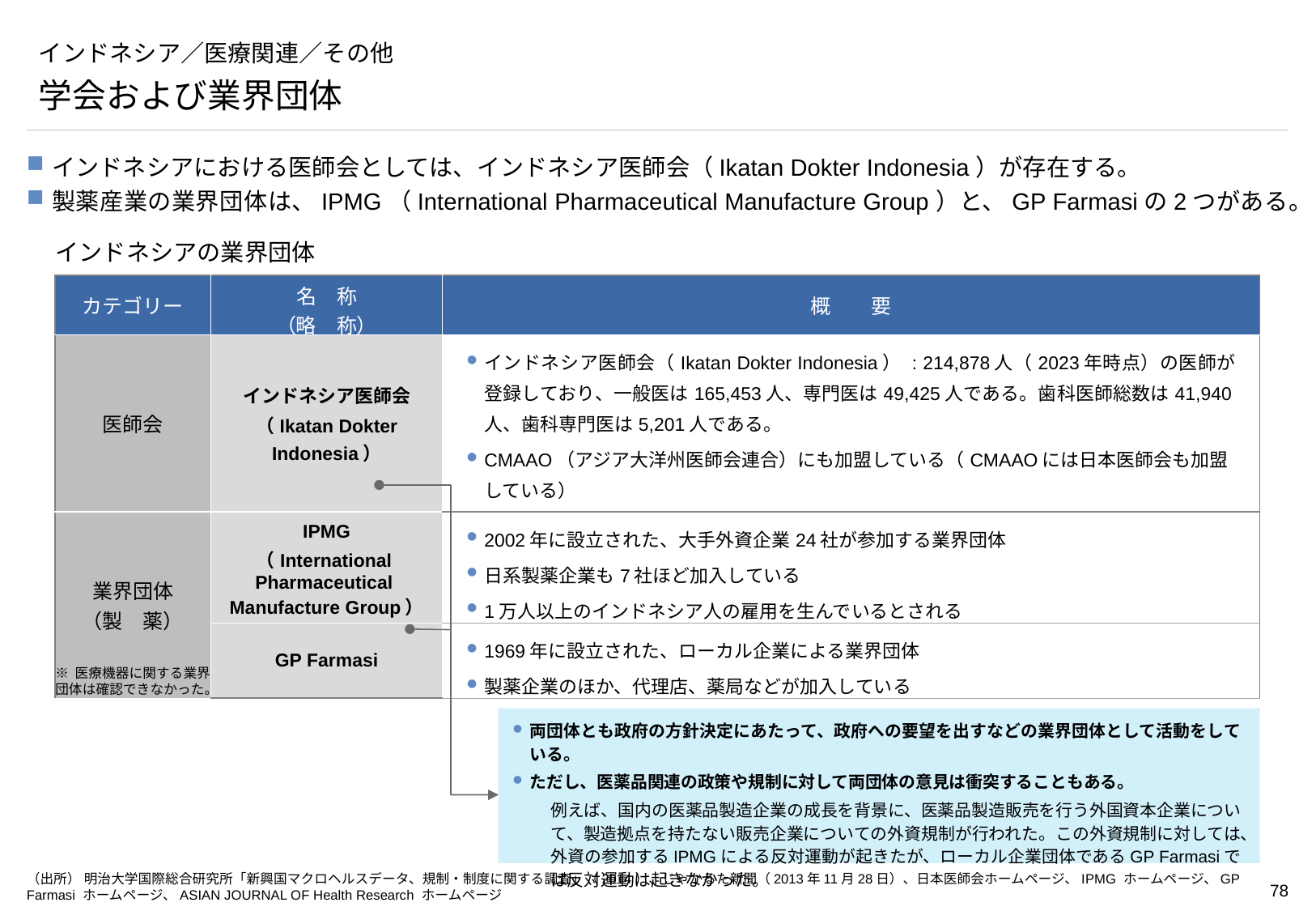

# インドネシア／医療関連／その他
学会および業界団体
インドネシアにおける医師会としては、インドネシア医師会（Ikatan Dokter Indonesia）が存在する。
製薬産業の業界団体は、IPMG（International Pharmaceutical Manufacture Group）と、GP Farmasiの2つがある。
インドネシアの業界団体
| カテゴリー | 名　称 （略　称） | 概　　要 |
| --- | --- | --- |
| 医師会 | インドネシア医師会 （Ikatan Dokter Indonesia） | インドネシア医師会（Ikatan Dokter Indonesia） : 214,878人（2023年時点）の医師が登録しており、一般医は165,453人、専門医は49,425人である。歯科医師総数は41,940人、歯科専門医は5,201人である。 CMAAO（アジア大洋州医師会連合）にも加盟している（CMAAOには日本医師会も加盟している） |
| 業界団体 （製　薬） | IPMG （International Pharmaceutical Manufacture Group） | 2002年に設立された、大手外資企業24社が参加する業界団体 日系製薬企業も7社ほど加入している 1万人以上のインドネシア人の雇用を生んでいるとされる |
|  | GP Farmasi | 1969年に設立された、ローカル企業による業界団体 製薬企業のほか、代理店、薬局などが加入している |

※ 医療機器に関する業界
団体は確認できなかった。
両団体とも政府の方針決定にあたって、政府への要望を出すなどの業界団体として活動をしている。
ただし、医薬品関連の政策や規制に対して両団体の意見は衝突することもある。
例えば、国内の医薬品製造企業の成長を背景に、医薬品製造販売を行う外国資本企業について、製造拠点を持たない販売企業についての外資規制が行われた。この外資規制に対しては、外資の参加するIPMGによる反対運動が起きたが、ローカル企業団体であるGP Farmasiでは反対運動は起きなかった。
（出所） 明治大学国際総合研究所「新興国マクロヘルスデータ、規制・制度に関する調査」（2014）、じゃかるた新聞（2013年11月28日）、日本医師会ホームページ、IPMG ホームページ、GP Farmasi ホームページ、ASIAN JOURNAL OF Health Research ホームページ